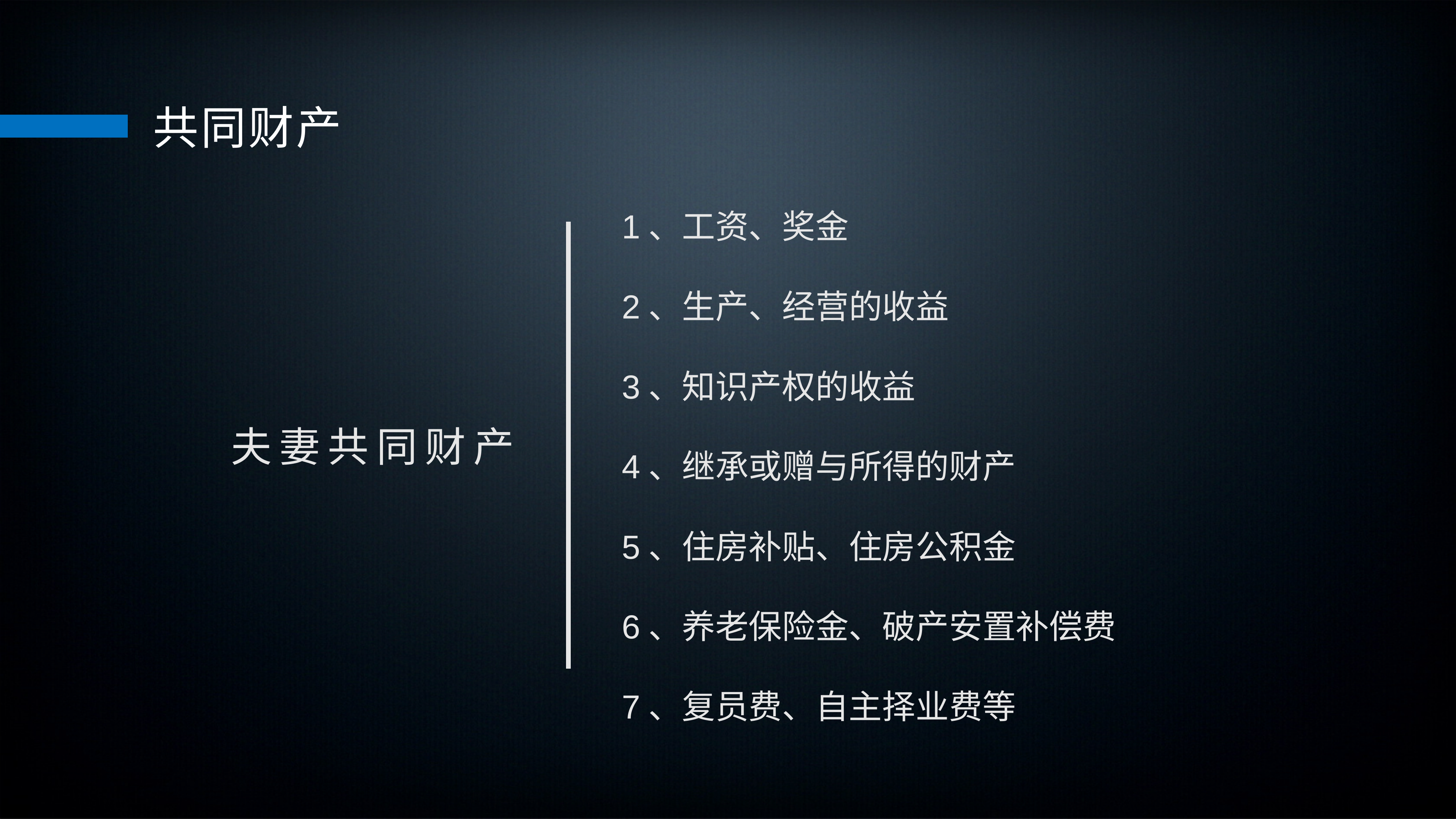

共同财产

1、工资、奖金
2、生产、经营的收益
3、知识产权的收益
4、继承或赠与所得的财产
5、住房补贴、住房公积金
6、养老保险金、破产安置补偿费
7、复员费、自主择业费等

夫妻共同财产